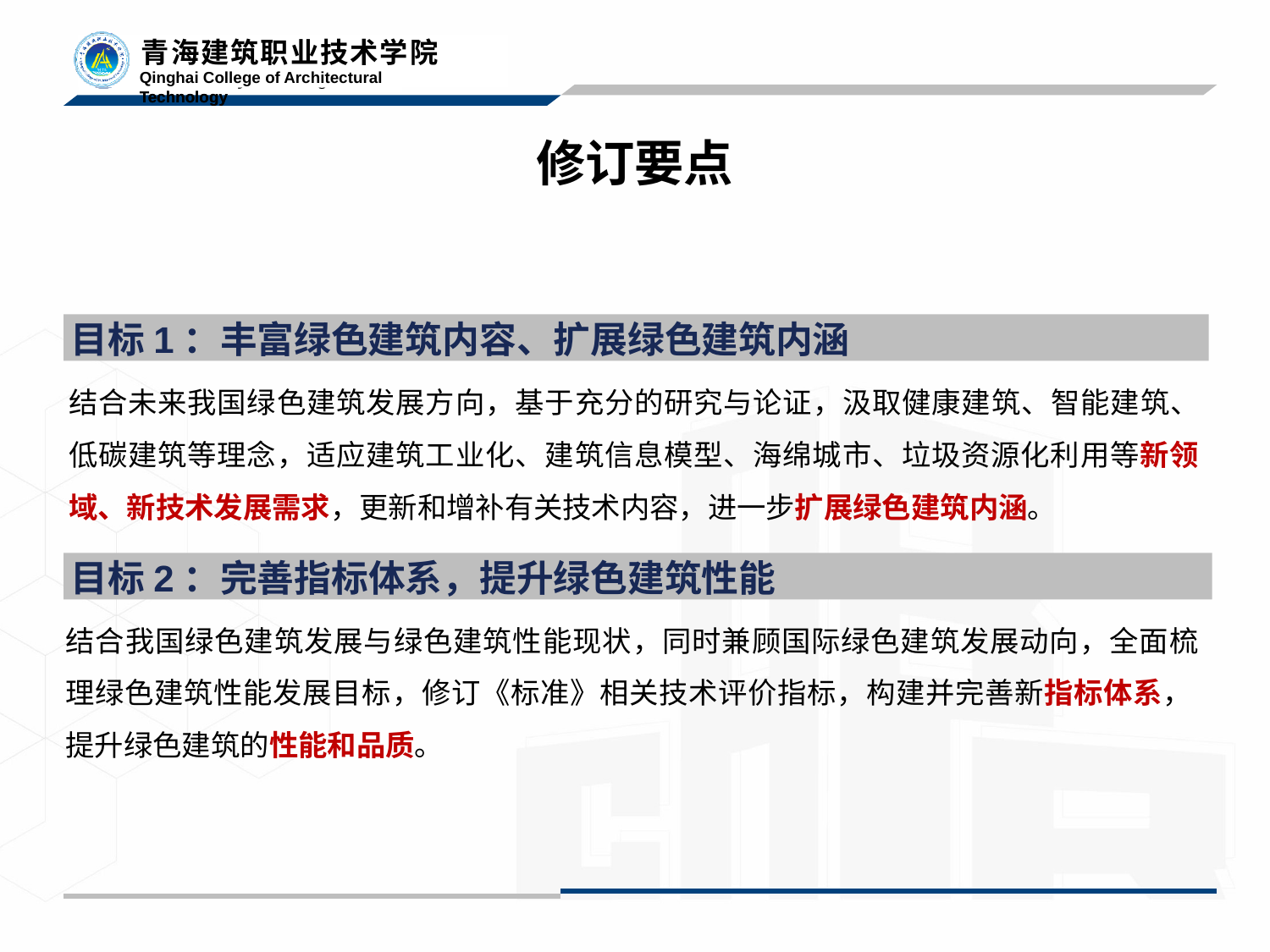

# 修订要点
目标1：丰富绿色建筑内容、扩展绿色建筑内涵
结合未来我国绿色建筑发展方向，基于充分的研究与论证，汲取健康建筑、智能建筑、 低碳建筑等理念，适应建筑工业化、建筑信息模型、海绵城市、垃圾资源化利用等新领 域、新技术发展需求，更新和增补有关技术内容，进一步扩展绿色建筑内涵。
目标2：完善指标体系，提升绿色建筑性能
结合我国绿色建筑发展与绿色建筑性能现状，同时兼顾国际绿色建筑发展动向，全面梳 理绿色建筑性能发展目标，修订《标准》相关技术评价指标，构建并完善新指标体系，  提升绿色建筑的性能和品质。